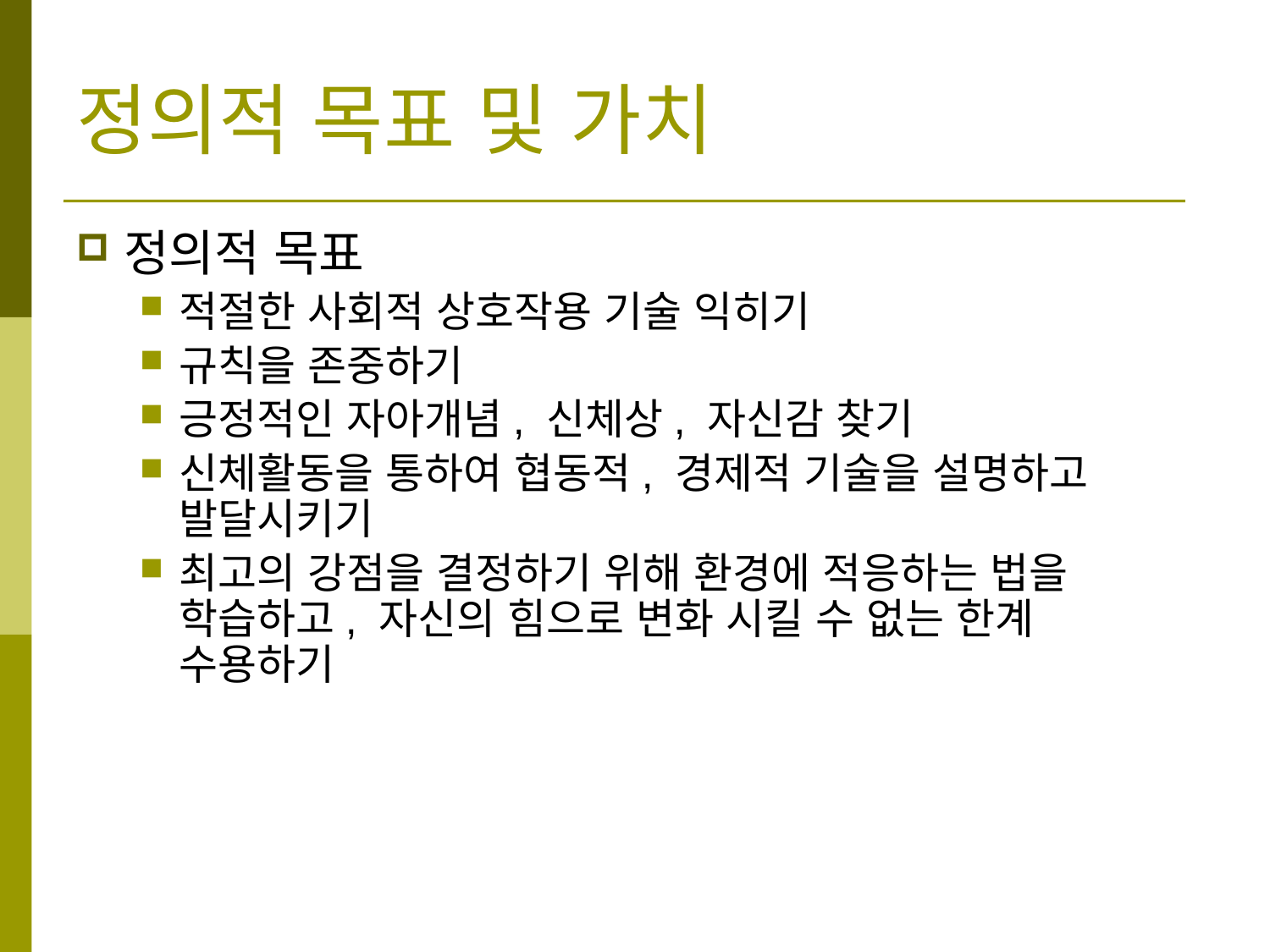

정의적 목표 및 가치
정의적 목표
적절한 사회적 상호작용 기술 익히기
규칙을 존중하기
긍정적인 자아개념, 신체상, 자신감 찾기
신체활동을 통하여 협동적, 경제적 기술을 설명하고 발달시키기
최고의 강점을 결정하기 위해 환경에 적응하는 법을 학습하고, 자신의 힘으로 변화 시킬 수 없는 한계 수용하기